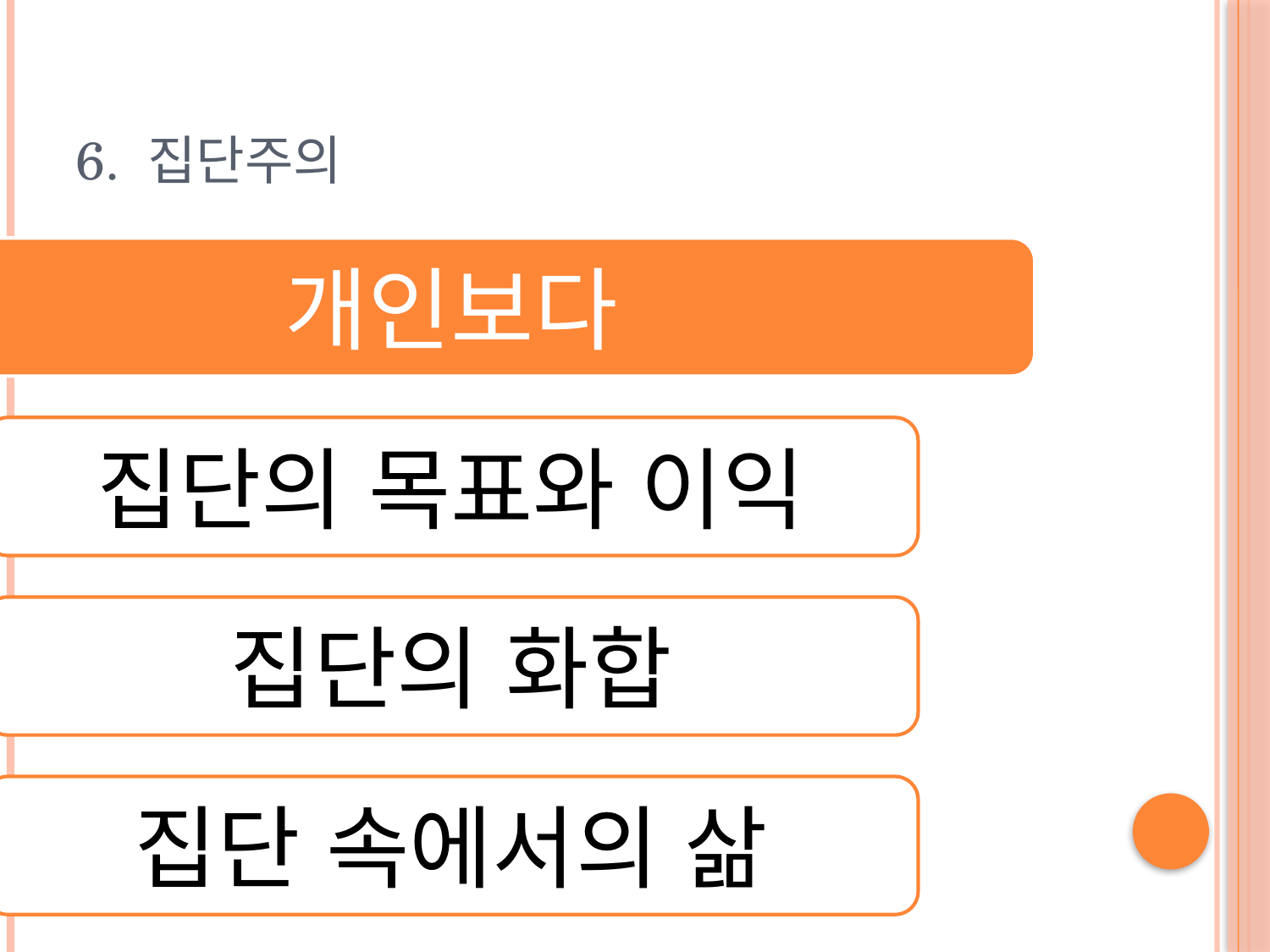

# 6. 집단주의
개인보다
집단의 목표와 이익
집단 속에서의 삶
집단의 화합